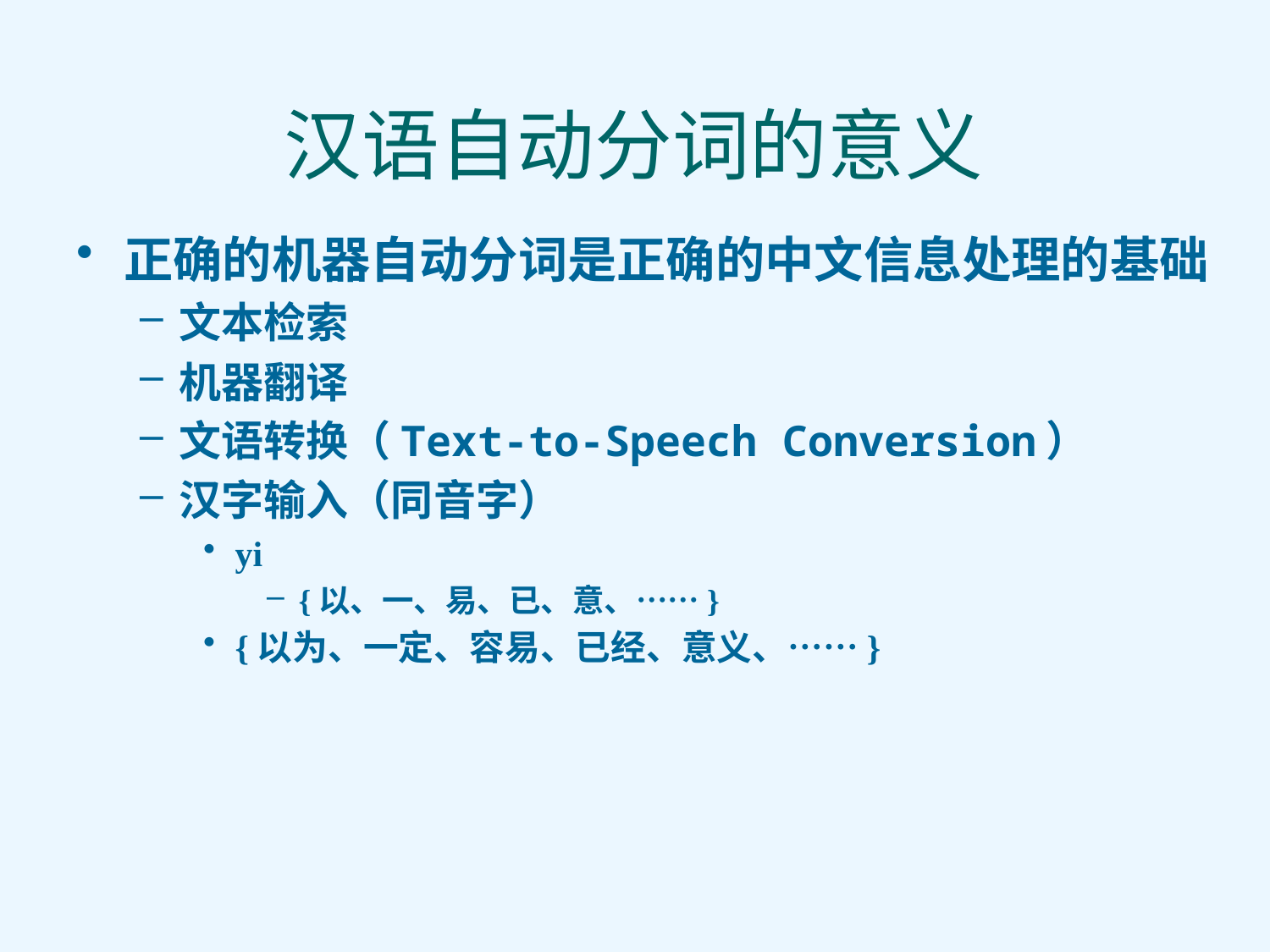

汉语自动分词的意义
正确的机器自动分词是正确的中文信息处理的基础
文本检索
机器翻译
文语转换（Text-to-Speech Conversion）
汉字输入（同音字）
yi
{以、一、易、已、意、……}
{以为、一定、容易、已经、意义、……}